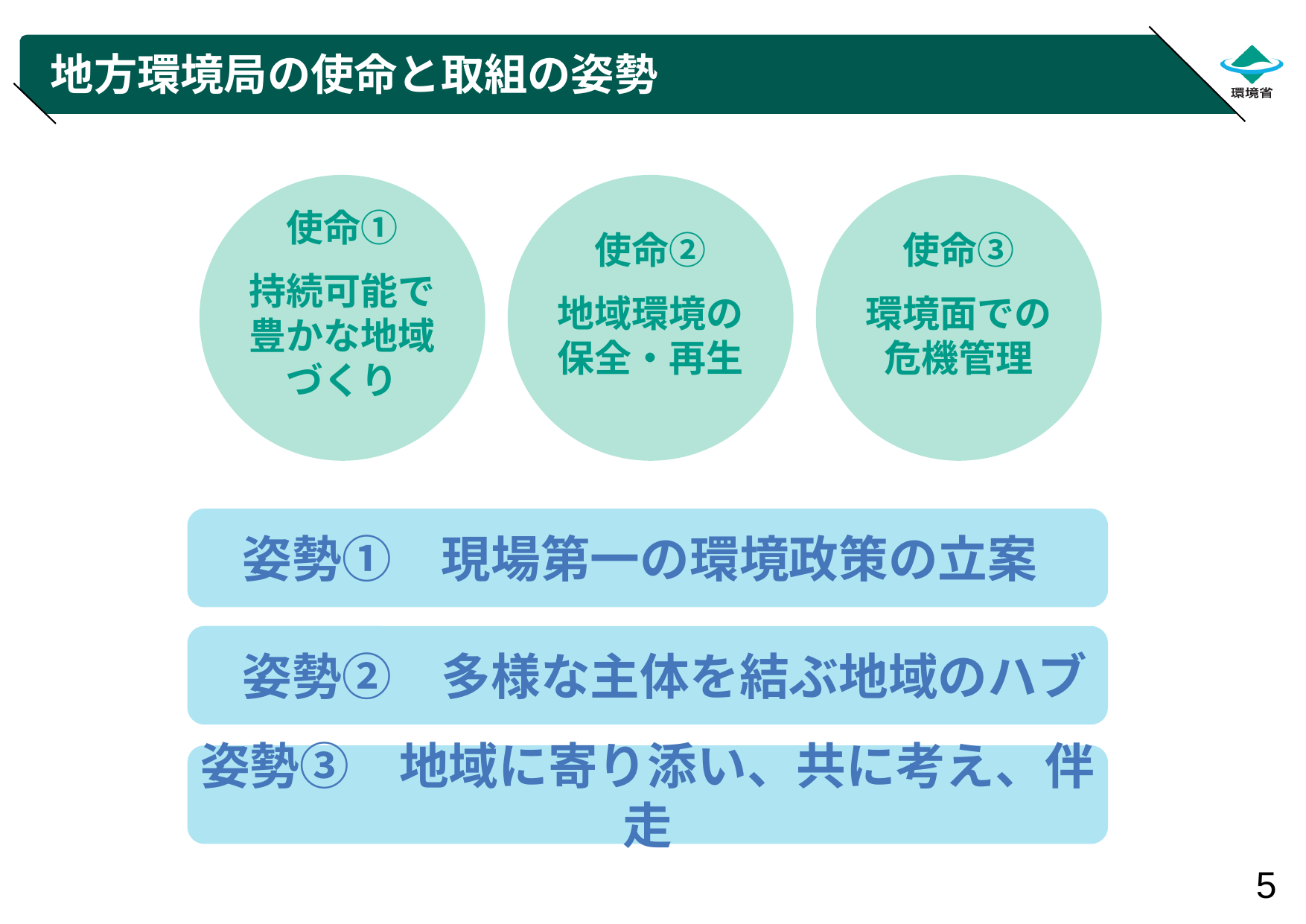

# 地方環境局の使命と取組の姿勢
使命①
持続可能で豊かな地域づくり

使命②
地域環境の保全・再生

使命③
環境面での危機管理

　姿勢①　現場第一の環境政策の立案
　姿勢②　多様な主体を結ぶ地域のハブ
姿勢③　地域に寄り添い、共に考え、伴走